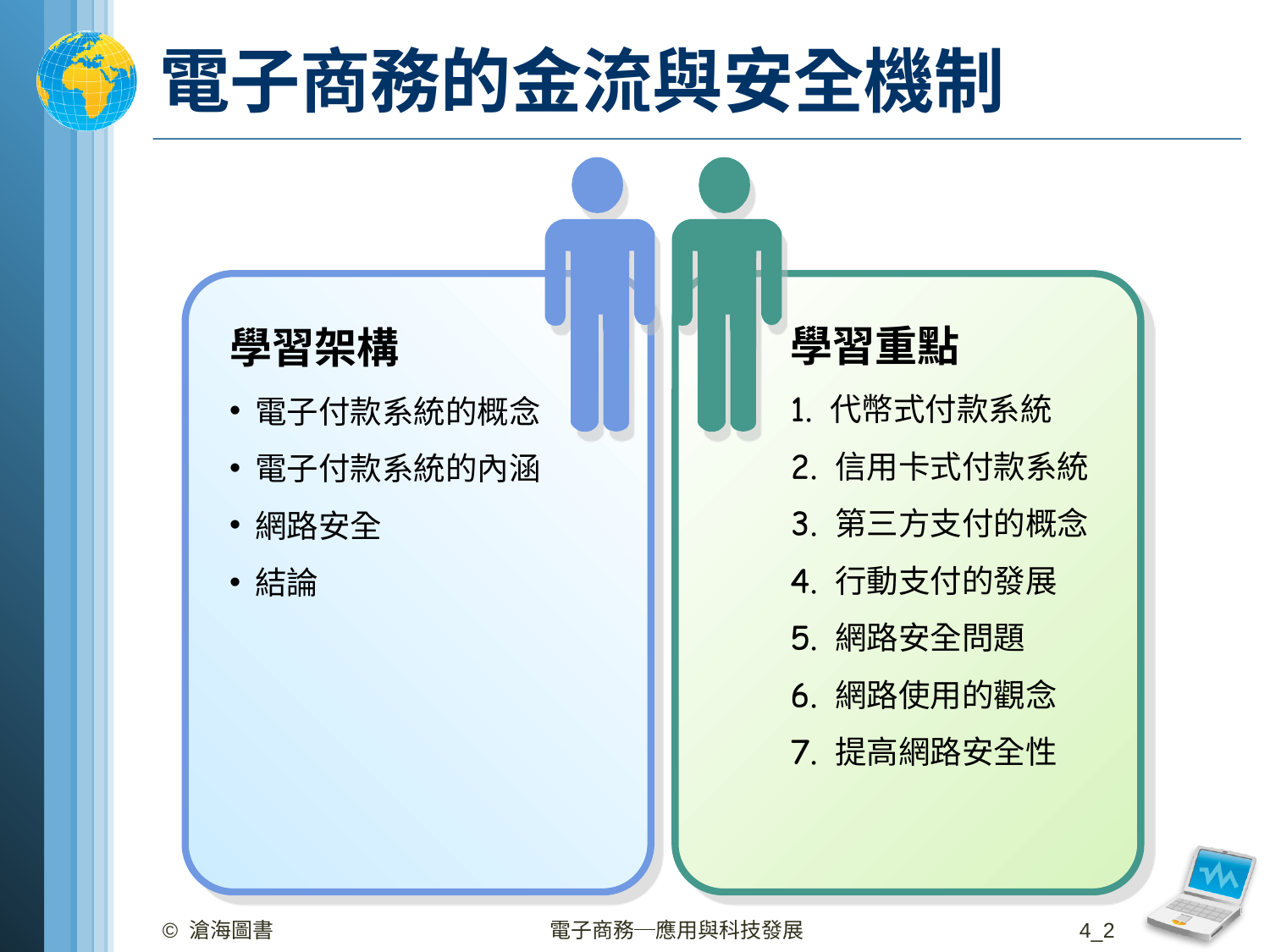

# 電子商務的金流與安全機制

學習重點
1. 代幣式付款系統
2. 信用卡式付款系統
3. 第三方支付的概念
4. 行動支付的發展
5. 網路安全問題
6. 網路使用的觀念
7. 提高網路安全性
學習架構
電子付款系統的概念
電子付款系統的內涵
網路安全
結論

© 滄海圖書
電子商務─應用與科技發展
4_2